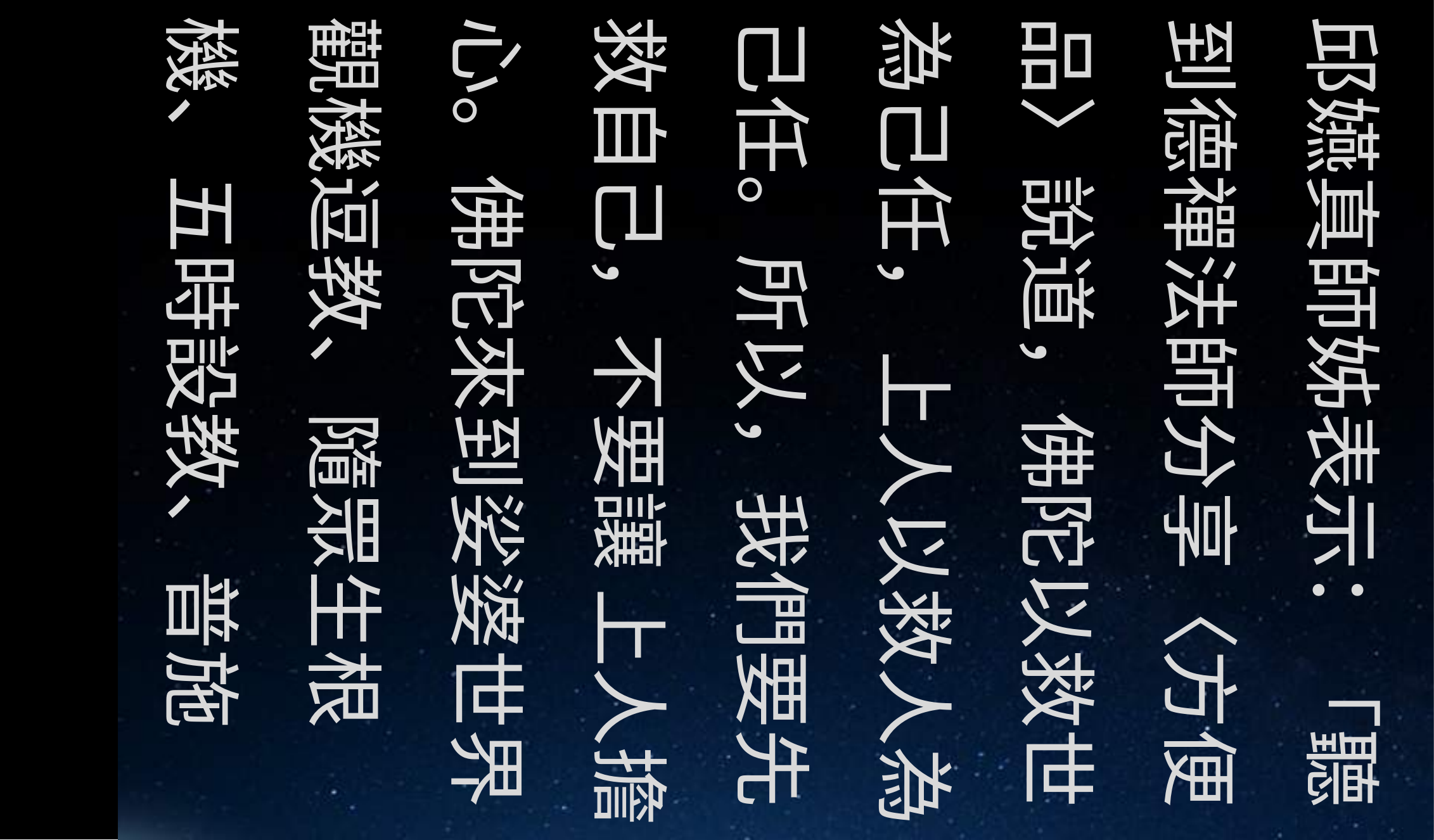

邱嬿真師姊表示：「聽到德禪法師分享〈方便品〉說道，佛陀以救世為己任， 上人以救人為己任。所以，我們要先救自己，不要讓 上人擔心。佛陀來到娑婆世界觀機逗教、隨眾生根機、五時設教、普施